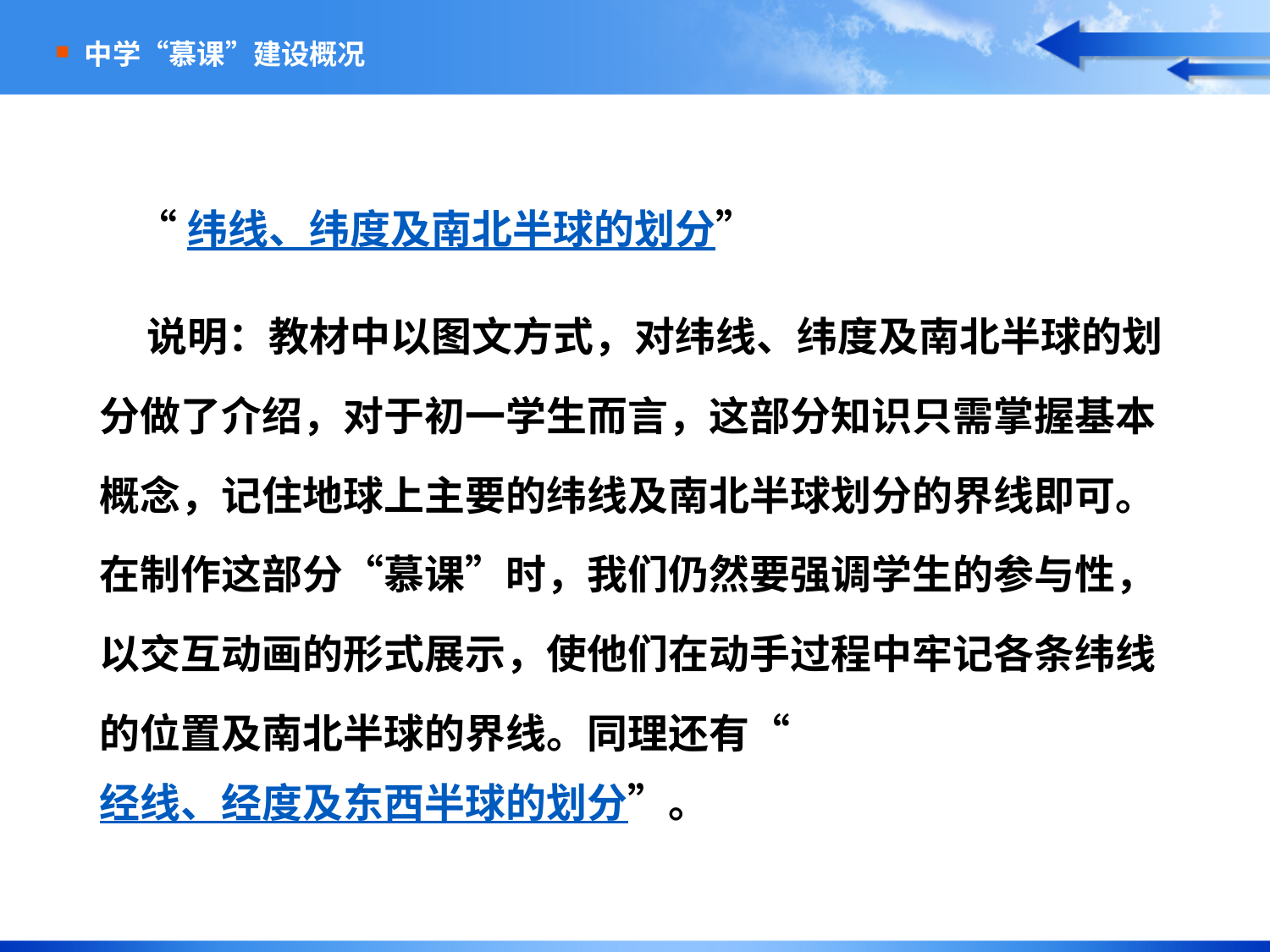

中学“慕课”建设概况
    “纬线、纬度及南北半球的划分”
    说明：教材中以图文方式，对纬线、纬度及南北半球的划分做了介绍，对于初一学生而言，这部分知识只需掌握基本概念，记住地球上主要的纬线及南北半球划分的界线即可。在制作这部分“慕课”时，我们仍然要强调学生的参与性，以交互动画的形式展示，使他们在动手过程中牢记各条纬线的位置及南北半球的界线。同理还有“经线、经度及东西半球的划分”。